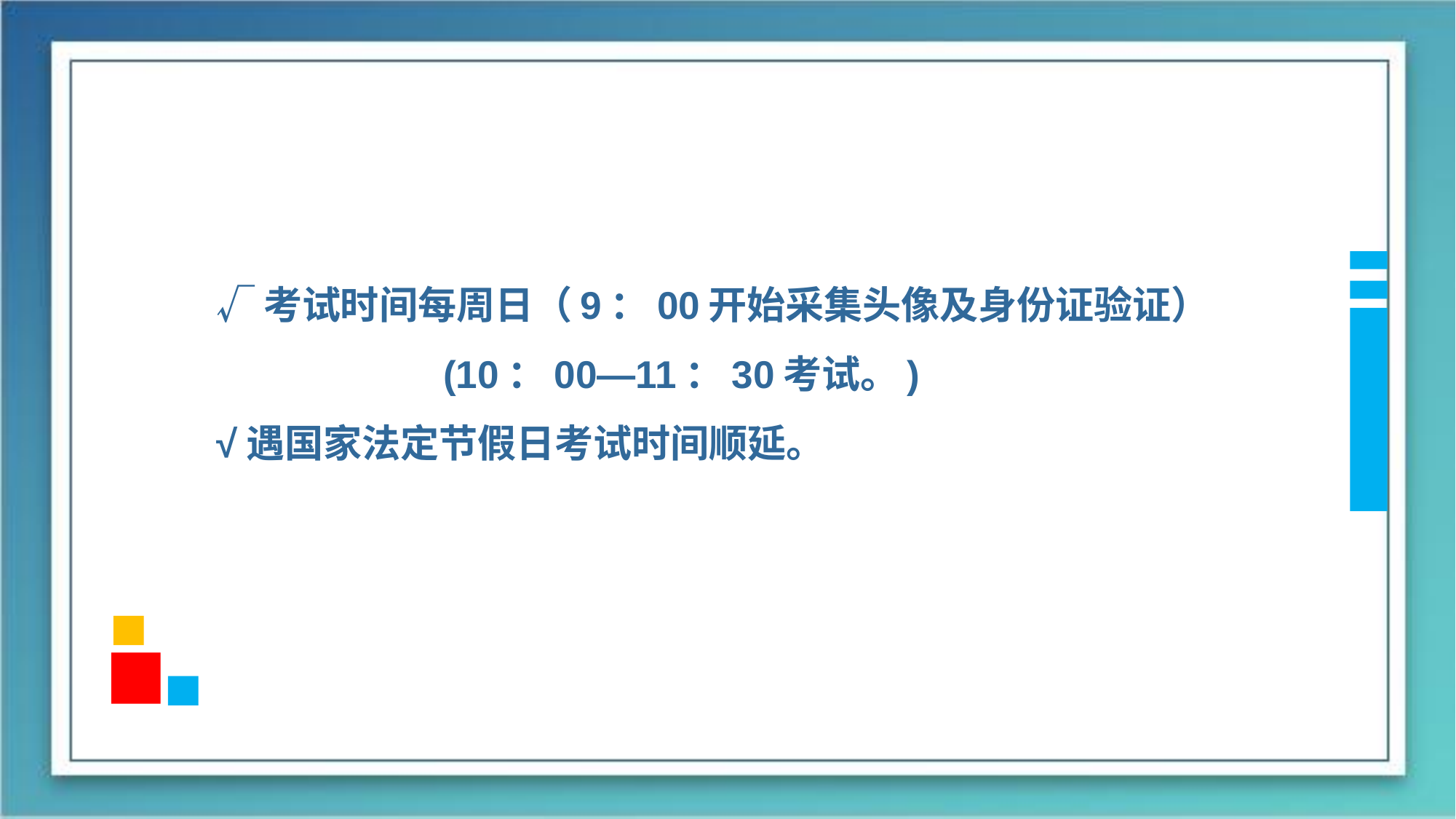

# √考试时间每周日（9：00开始采集头像及身份证验证） (10：00—11：30考试。) √遇国家法定节假日考试时间顺延。